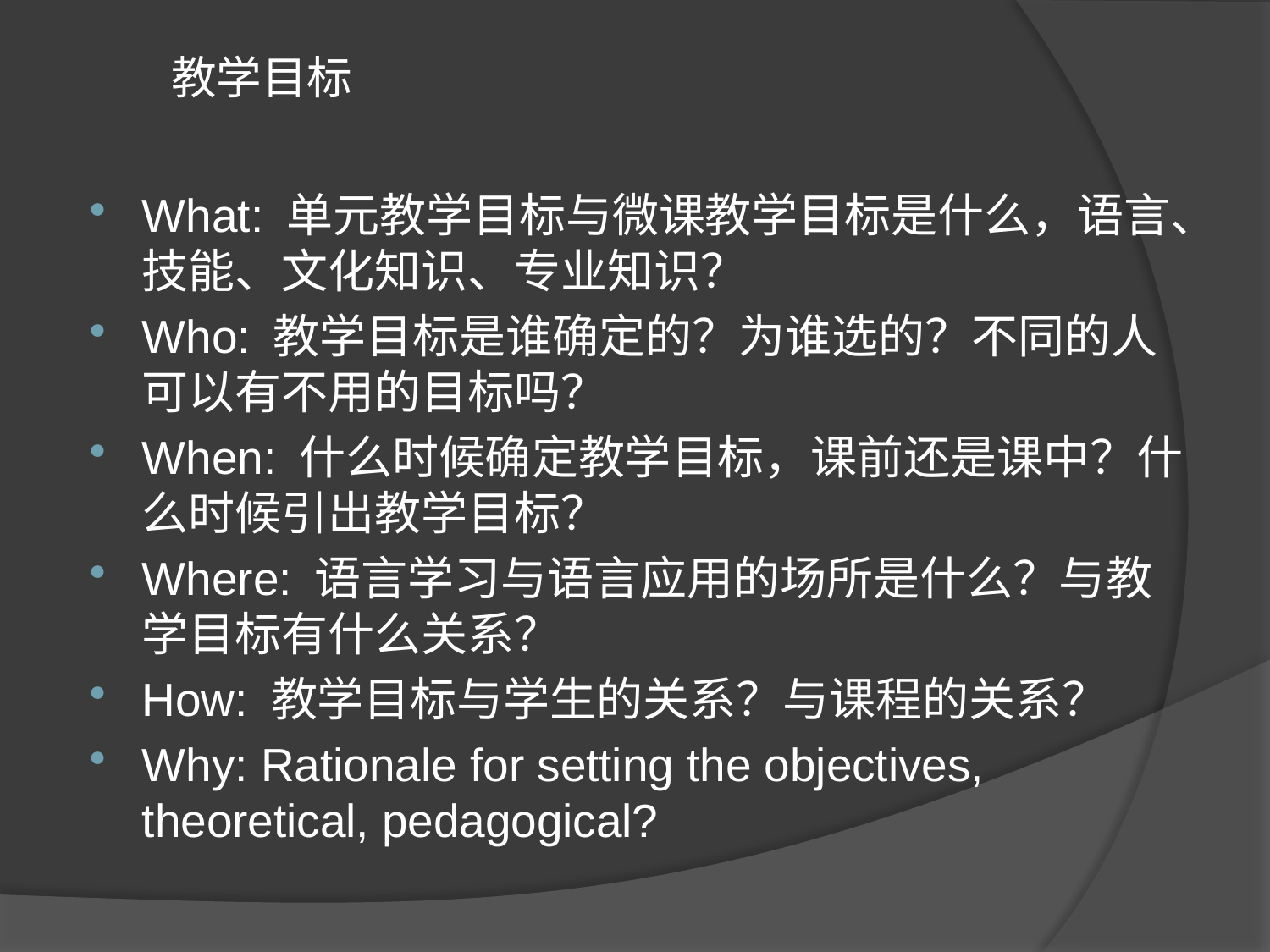

# 教学目标
What: 单元教学目标与微课教学目标是什么，语言、技能、文化知识、专业知识？
Who: 教学目标是谁确定的？为谁选的？不同的人可以有不用的目标吗？
When: 什么时候确定教学目标，课前还是课中？什么时候引出教学目标？
Where: 语言学习与语言应用的场所是什么？与教学目标有什么关系？
How: 教学目标与学生的关系？与课程的关系？
Why: Rationale for setting the objectives, theoretical, pedagogical?